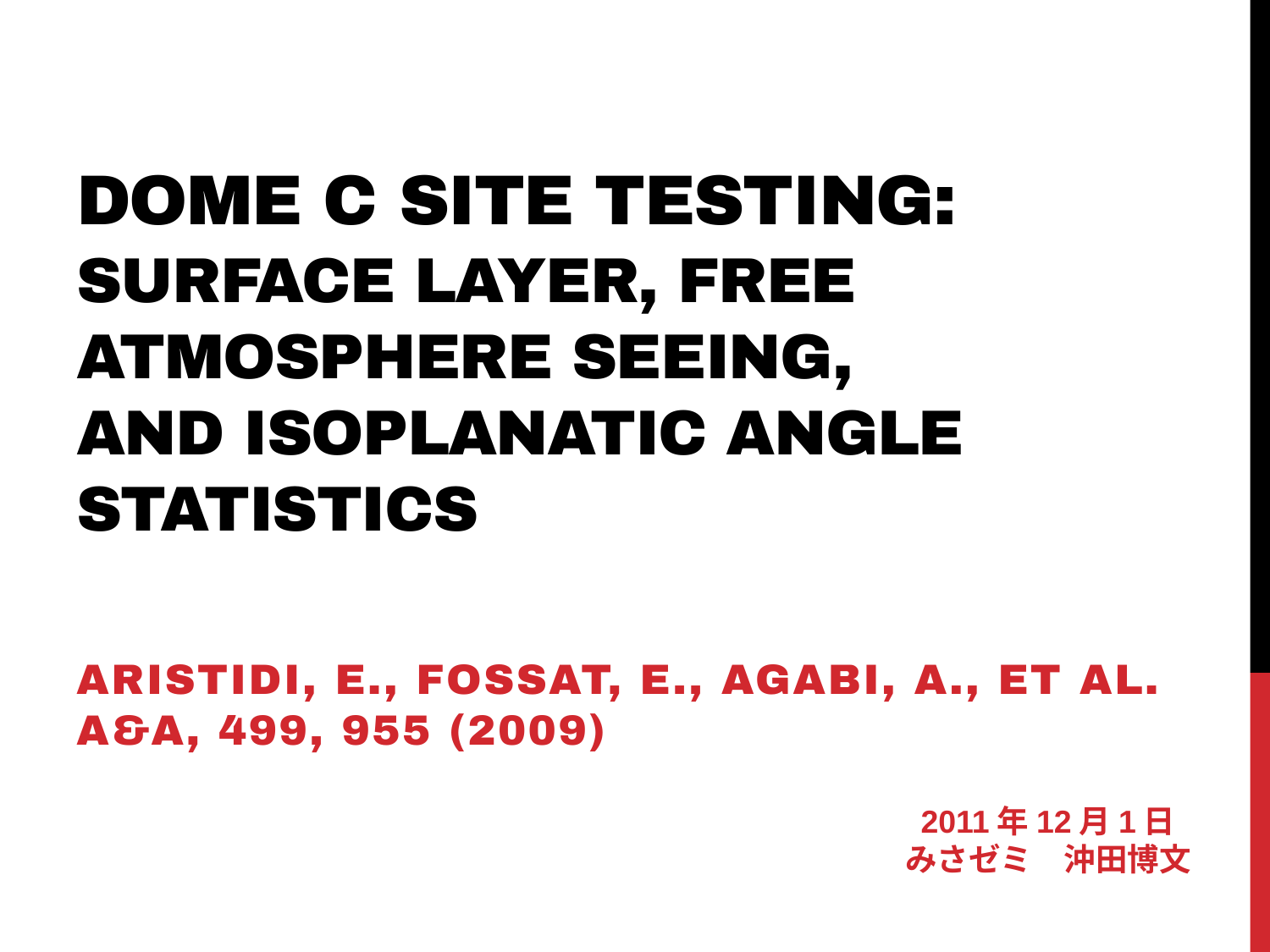

# Dome C site testing: surface layer, free atmosphere seeing, and isoplanatic angle statistics
Aristidi, E., Fossat, E., Agabi, A., et al. A&A, 499, 955 (2009)
2011年12月1日
みさゼミ　沖田博文